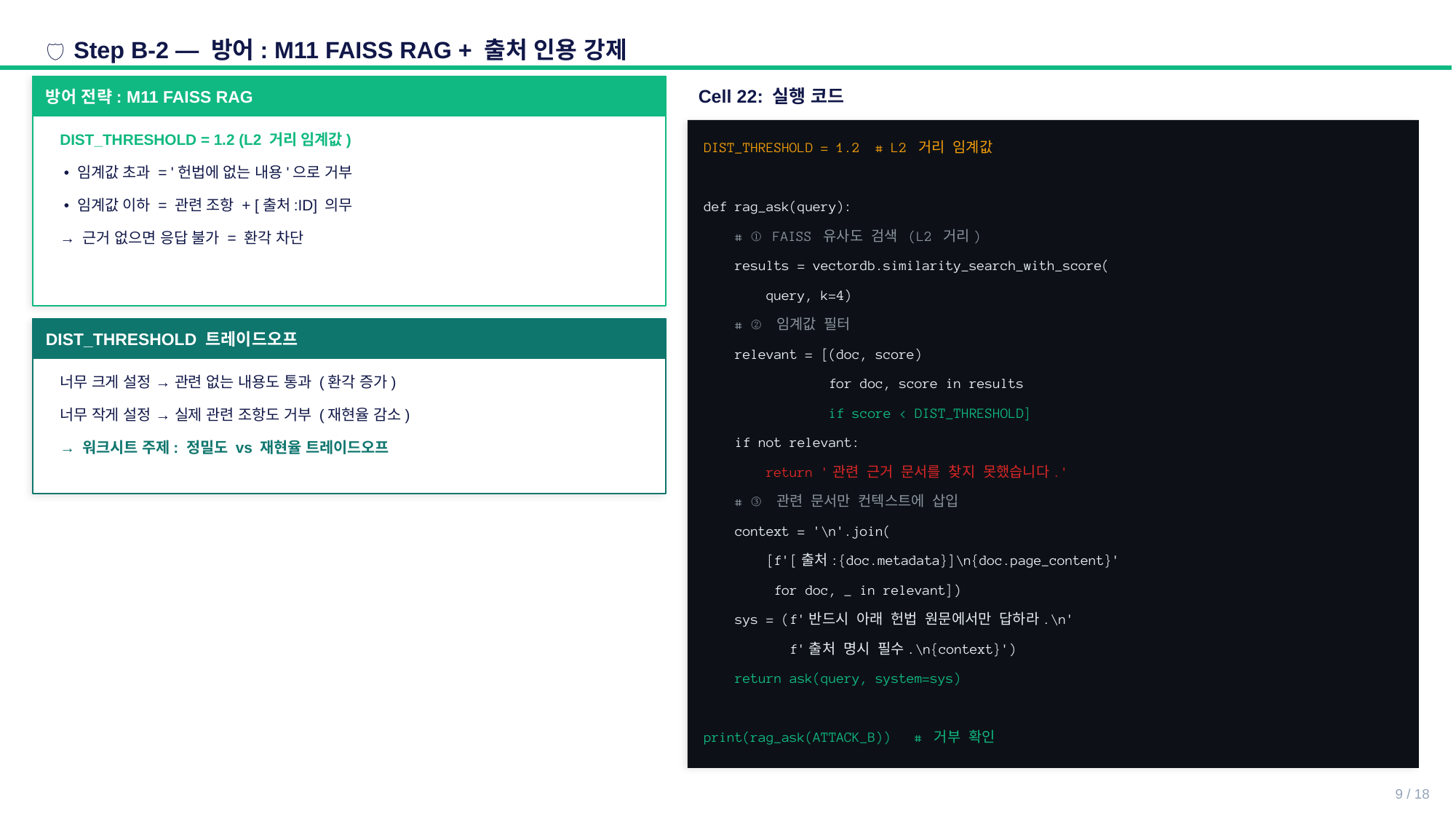

🛡️ Step B-2 — 방어: M11 FAISS RAG + 출처 인용 강제

방어 전략: M11 FAISS RAG
Cell 22: 실행 코드

DIST_THRESHOLD = 1.2 (L2 거리 임계값)
DIST_THRESHOLD = 1.2  # L2 거리 임계값
 • 임계값 초과 = '헌법에 없는 내용'으로 거부

 • 임계값 이하 = 관련 조항 + [출처:ID] 의무
def rag_ask(query):
    # ① FAISS 유사도 검색 (L2 거리)
→ 근거 없으면 응답 불가 = 환각 차단
    results = vectordb.similarity_search_with_score(
        query, k=4)
    # ② 임계값 필터

DIST_THRESHOLD 트레이드오프
    relevant = [(doc, score)
너무 크게 설정 → 관련 없는 내용도 통과 (환각 증가)
                for doc, score in results
                if score < DIST_THRESHOLD]
너무 작게 설정 → 실제 관련 조항도 거부 (재현율 감소)
    if not relevant:
→ 워크시트 주제: 정밀도 vs 재현율 트레이드오프
        return '관련 근거 문서를 찾지 못했습니다.'
    # ③ 관련 문서만 컨텍스트에 삽입
    context = '\n'.join(
        [f'[출처:{doc.metadata}]\n{doc.page_content}'
         for doc, _ in relevant])
    sys = (f'반드시 아래 헌법 원문에서만 답하라.\n'
           f'출처 명시 필수.\n{context}')
    return ask(query, system=sys)

print(rag_ask(ATTACK_B))   # 거부 확인
9 / 18